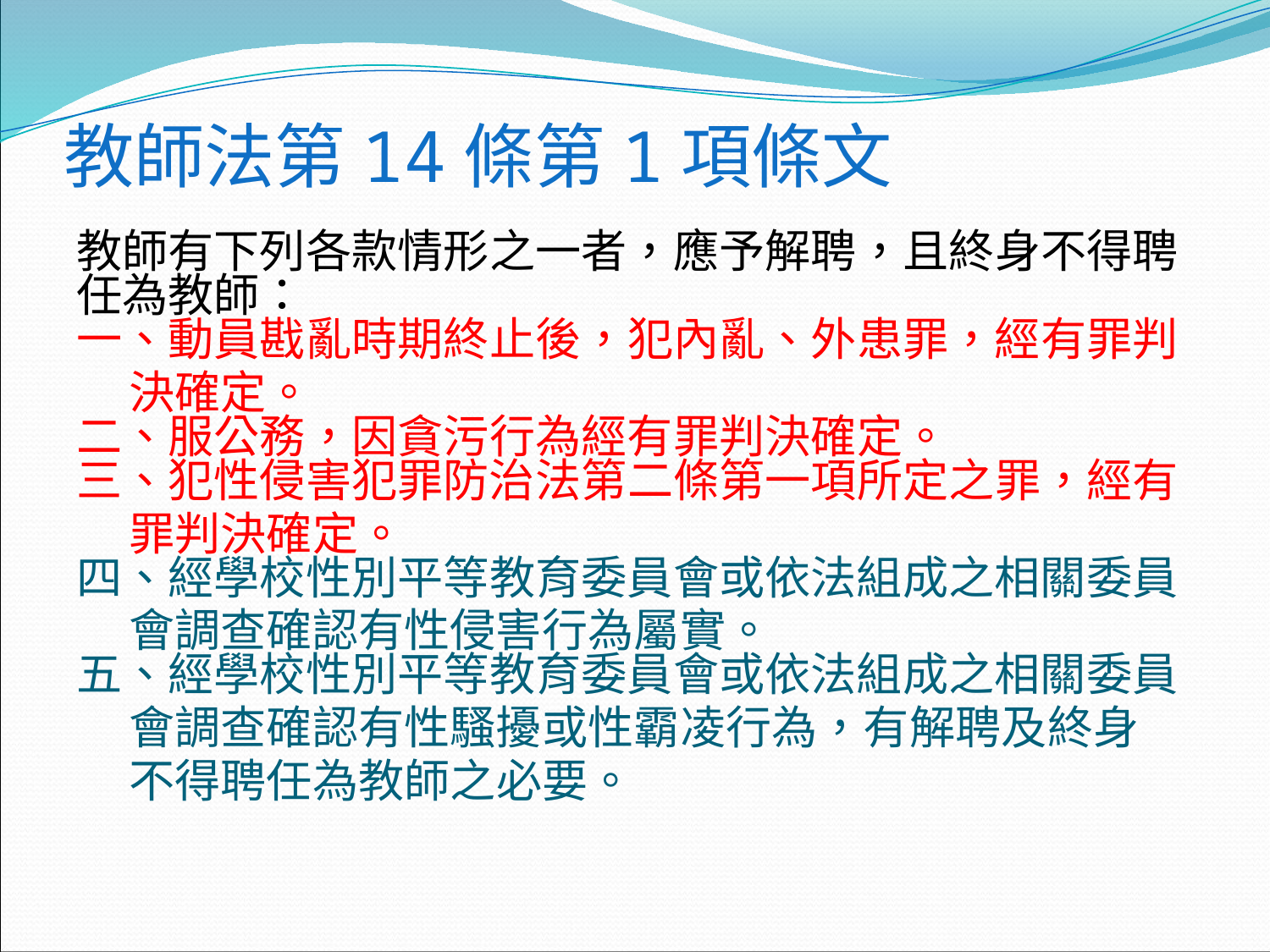

# 教師法第14條第1項條文
教師有下列各款情形之一者，應予解聘，且終身不得聘任為教師：
一、動員戡亂時期終止後，犯內亂、外患罪，經有罪判
    決確定。
二、服公務，因貪污行為經有罪判決確定。
三、犯性侵害犯罪防治法第二條第一項所定之罪，經有
    罪判決確定。
四、經學校性別平等教育委員會或依法組成之相關委員
    會調查確認有性侵害行為屬實。
五、經學校性別平等教育委員會或依法組成之相關委員
    會調查確認有性騷擾或性霸凌行為，有解聘及終身
    不得聘任為教師之必要。